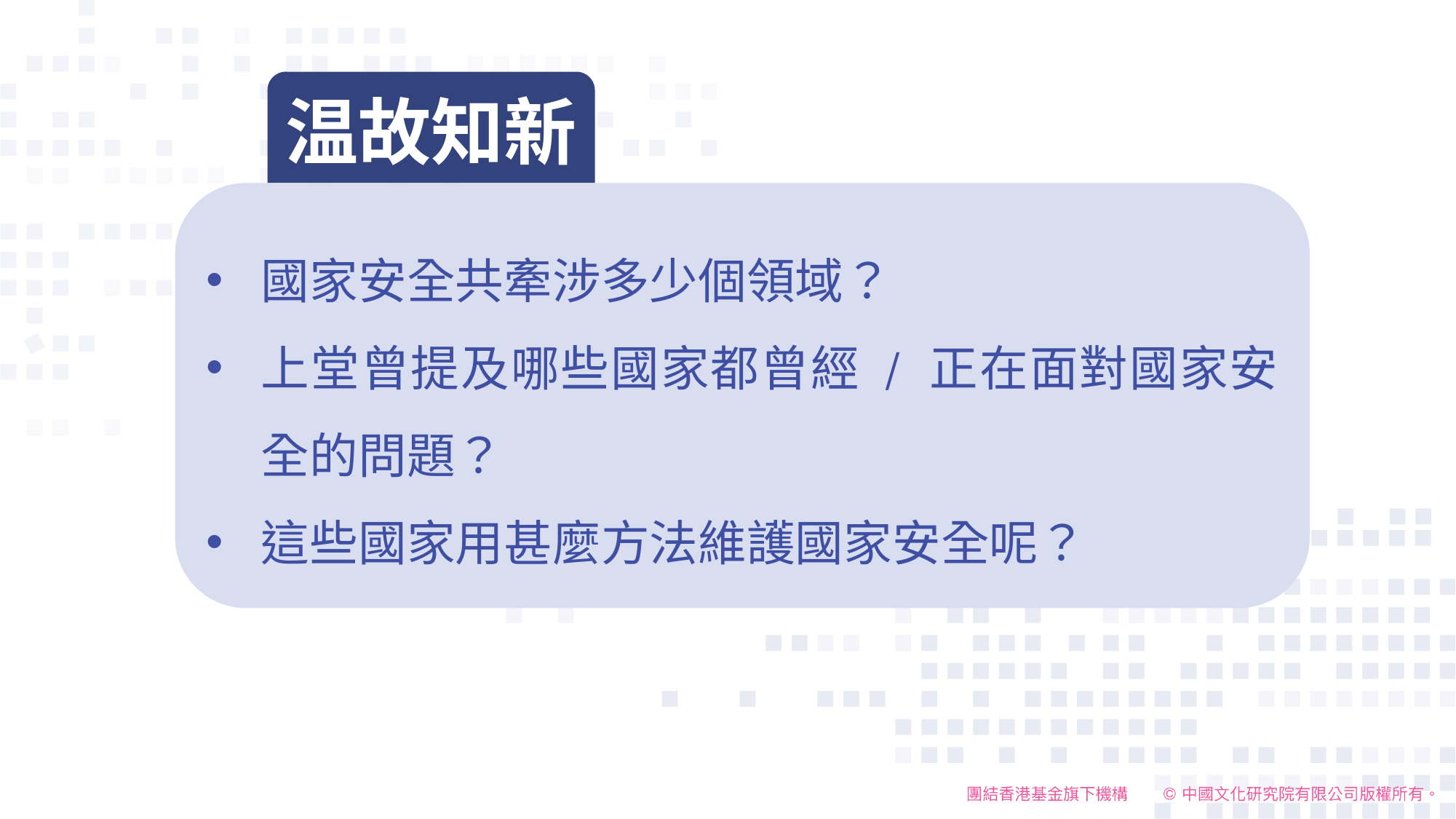

温故知新
國家安全共牽涉多少個領域？
上堂曾提及哪些國家都曾經 / 正在面對國家安全的問題？
這些國家用甚麼方法維護國家安全呢？